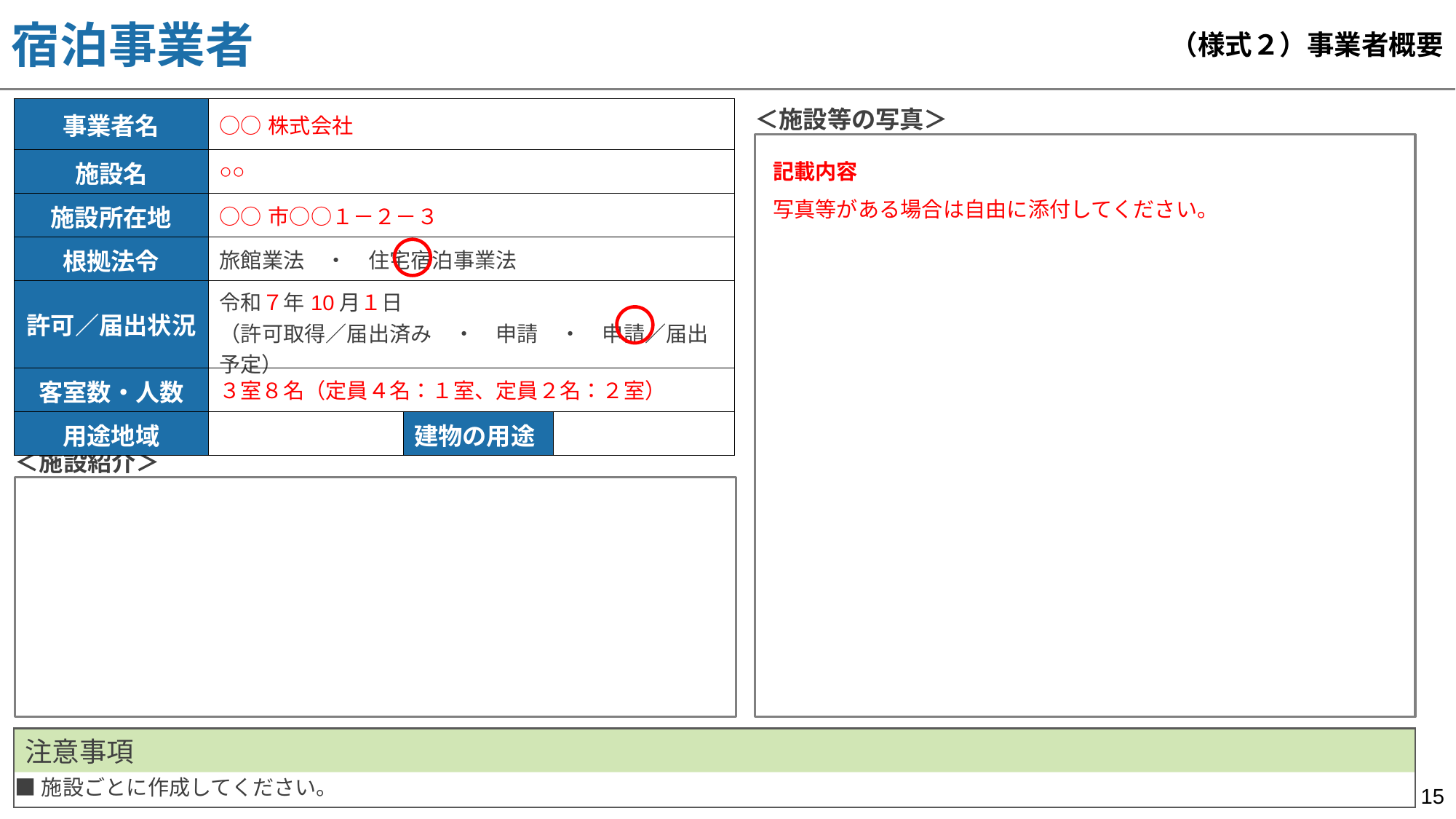

宿泊事業者
（様式２）事業者概要
＜施設等の写真＞
| 事業者名 | ○○株式会社 |  |  |
| --- | --- | --- | --- |
| 施設名 | ○○ |  |  |
| 施設所在地 | ○○市○○１－２－３ |  |  |
| 根拠法令 | 旅館業法　・　住宅宿泊事業法 |  |  |
| 許可／届出状況 | 令和７年10月１日 （許可取得／届出済み　・　申請　・　申請／届出予定） |  |  |
| 客室数・人数 | ３室８名（定員４名：１室、定員２名：２室） |  |  |
| 用途地域 |  | 建物の用途 |  |

記載内容
写真等がある場合は自由に添付してください。

＜施設紹介＞

注意事項
15
■施設ごとに作成してください。